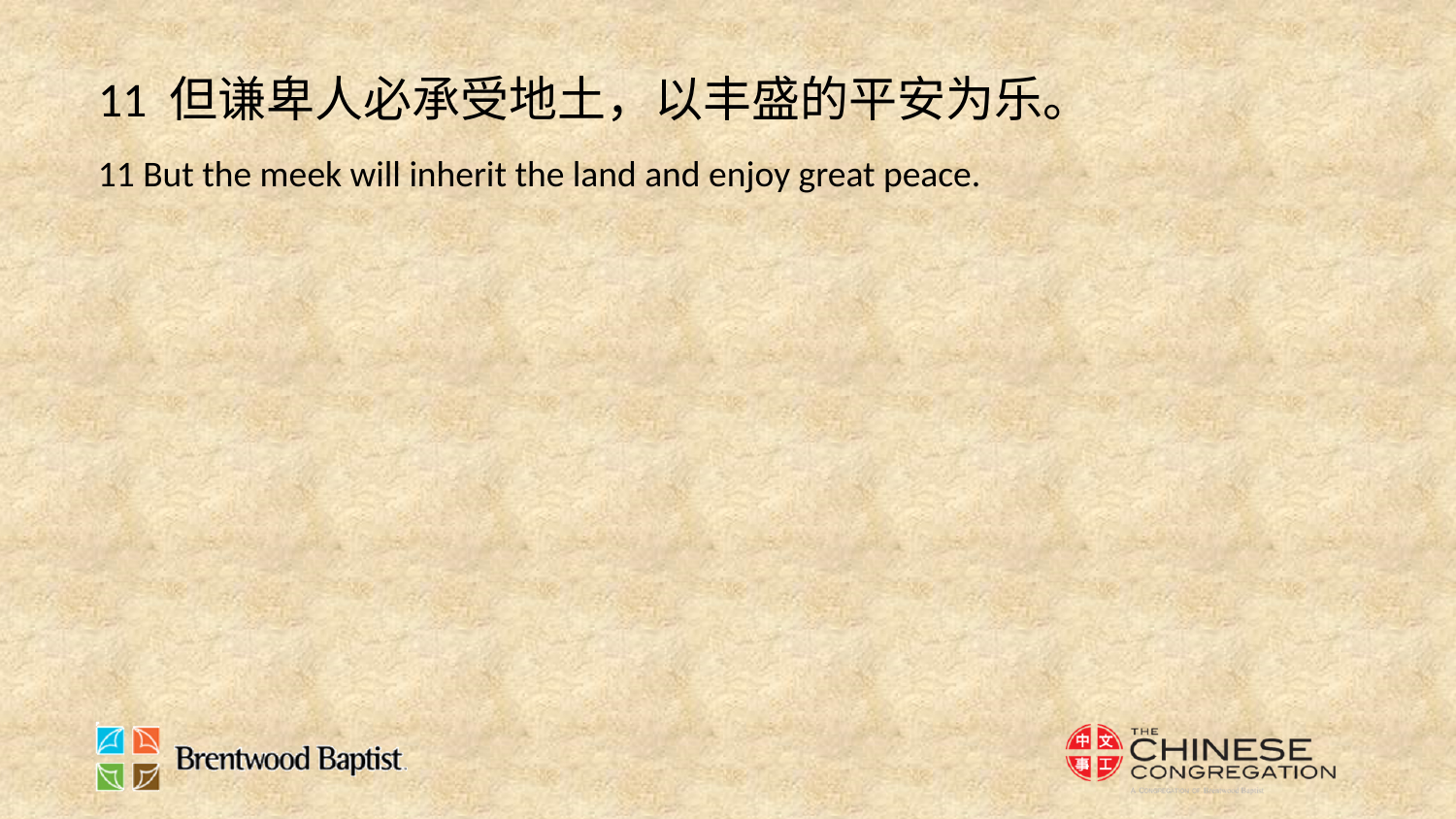

11 但谦卑人必承受地土，以丰盛的平安为乐。

11 But the meek will inherit the land and enjoy great peace.